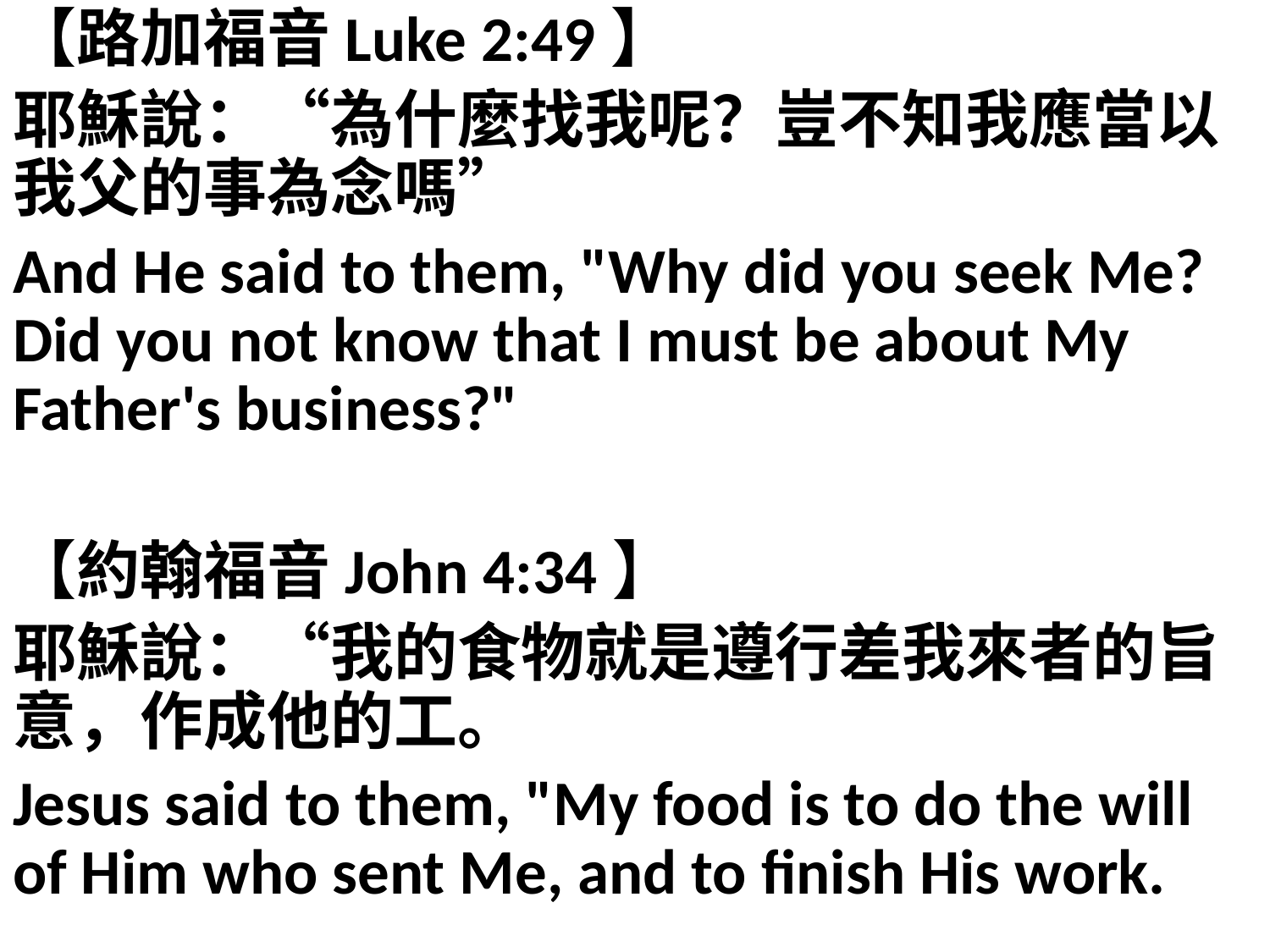

【路加福音Luke 2:49】
耶穌說：“為什麼找我呢？豈不知我應當以我父的事為念嗎”
And He said to them, "Why did you seek Me? Did you not know that I must be about My Father's business?"

【約翰福音John 4:34】
耶穌說：“我的食物就是遵行差我來者的旨意，作成他的工。
Jesus said to them, "My food is to do the will of Him who sent Me, and to finish His work.